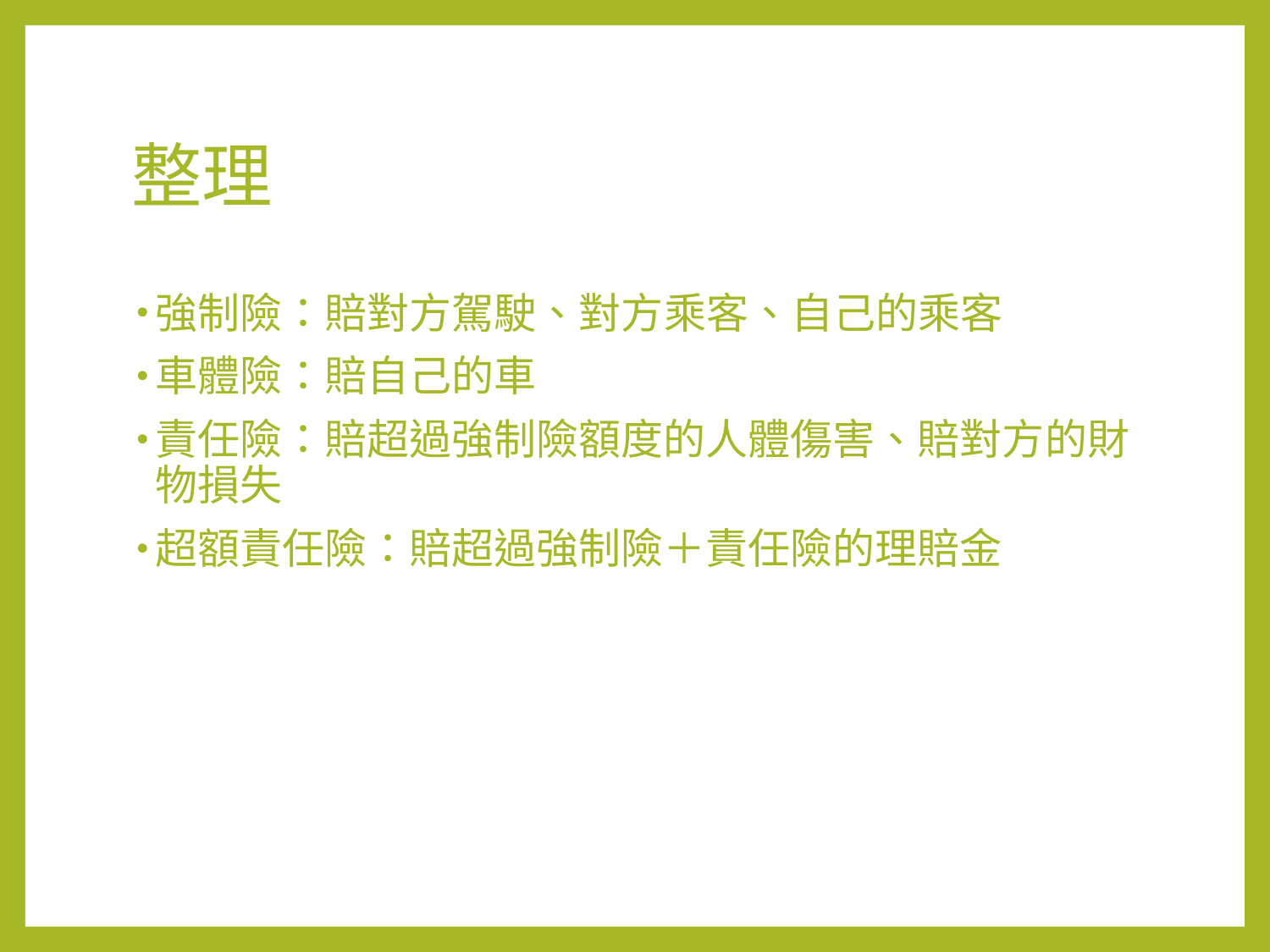

# 整理
強制險：賠對方駕駛、對方乘客、自己的乘客
車體險：賠自己的車
責任險：賠超過強制險額度的人體傷害、賠對方的財物損失
超額責任險：賠超過強制險＋責任險的理賠金